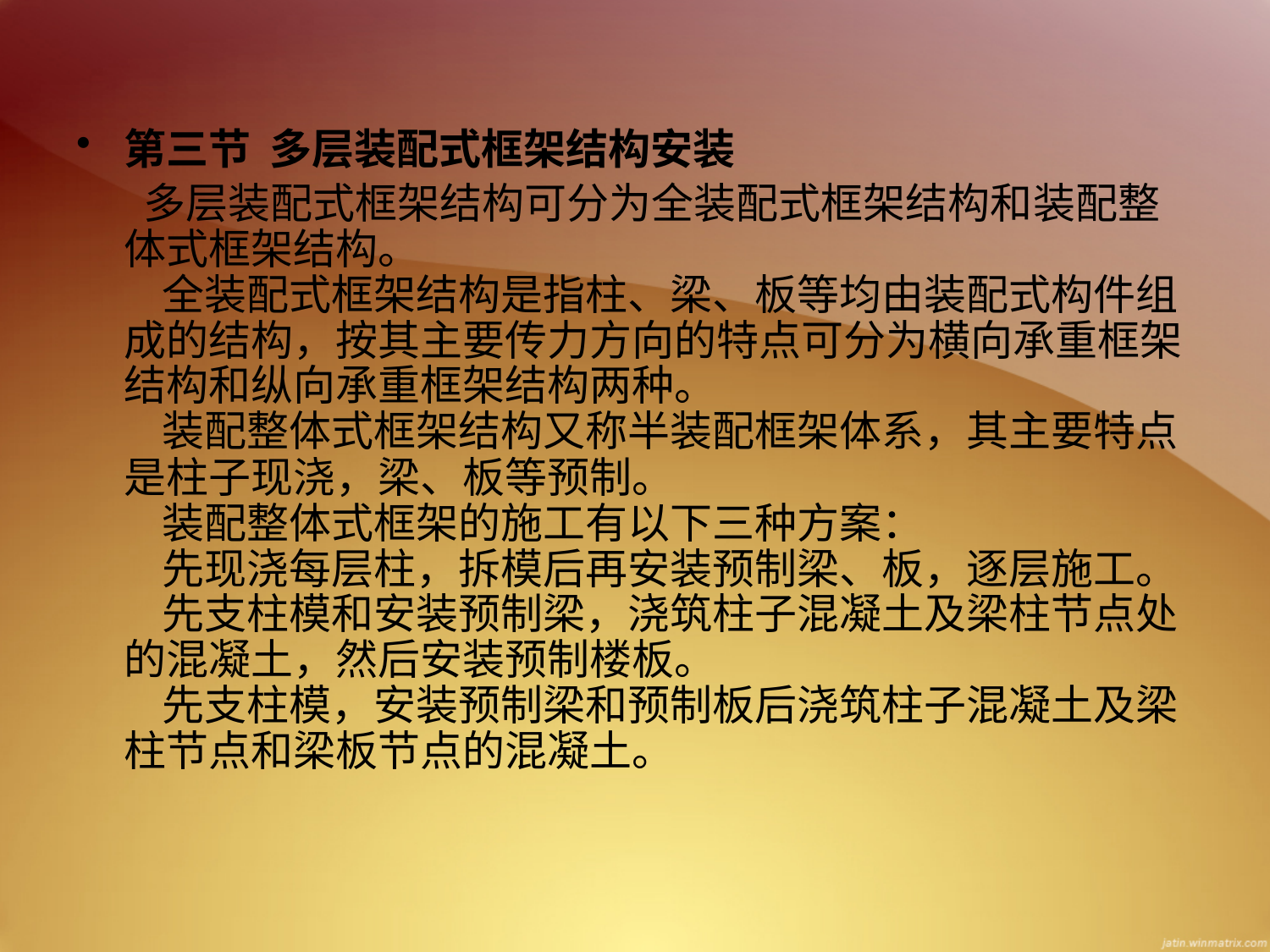

第三节  多层装配式框架结构安装
      多层装配式框架结构可分为全装配式框架结构和装配整体式框架结构。
    全装配式框架结构是指柱、梁、板等均由装配式构件组成的结构，按其主要传力方向的特点可分为横向承重框架结构和纵向承重框架结构两种。
    装配整体式框架结构又称半装配框架体系，其主要特点是柱子现浇，梁、板等预制。
    装配整体式框架的施工有以下三种方案：
    先现浇每层柱，拆模后再安装预制梁、板，逐层施工。
    先支柱模和安装预制梁，浇筑柱子混凝土及梁柱节点处的混凝土，然后安装预制楼板。
    先支柱模，安装预制梁和预制板后浇筑柱子混凝土及梁柱节点和梁板节点的混凝土。